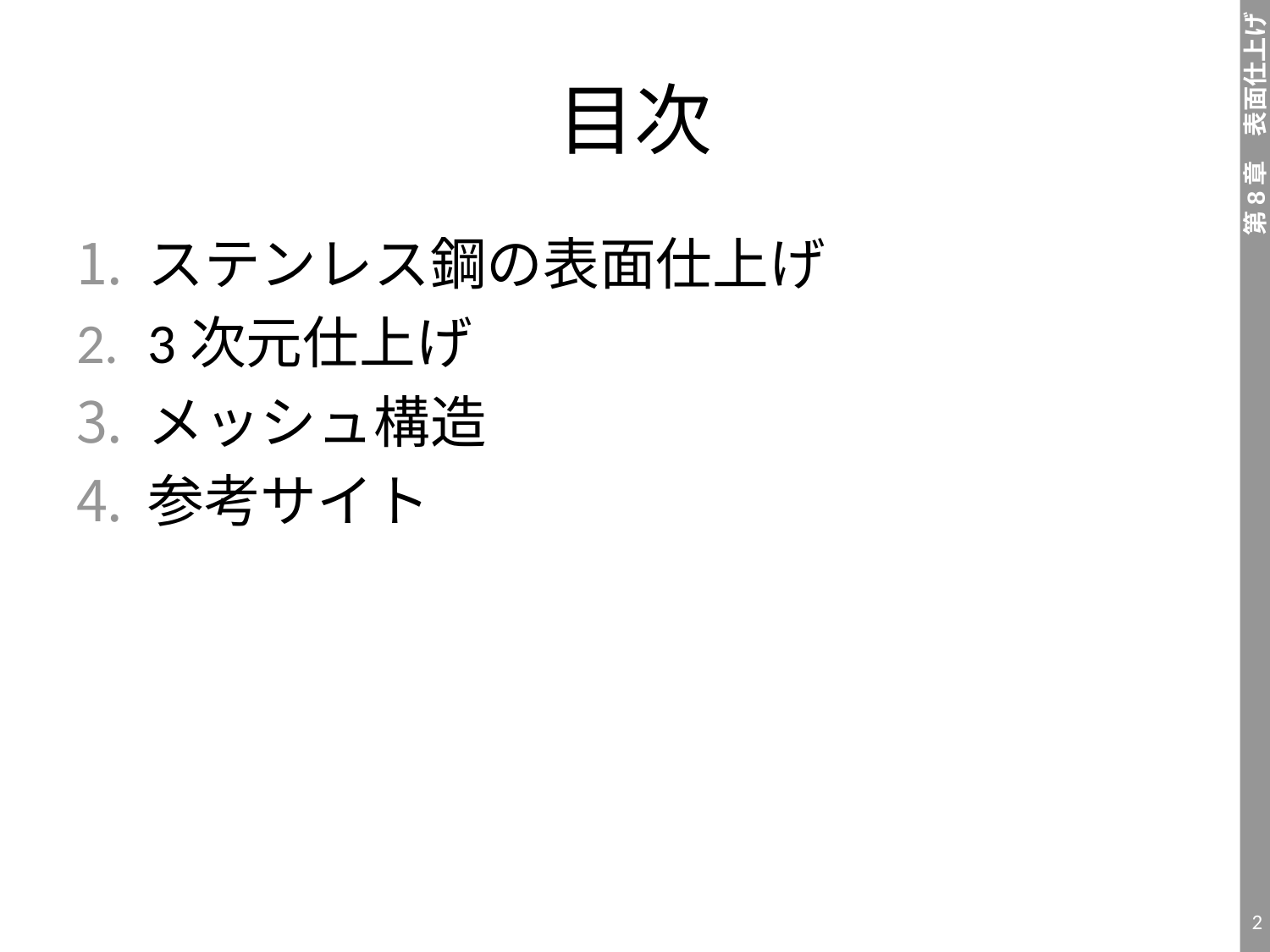

# 目次
ステンレス鋼の表面仕上げ
3次元仕上げ
メッシュ構造
参考サイト
2